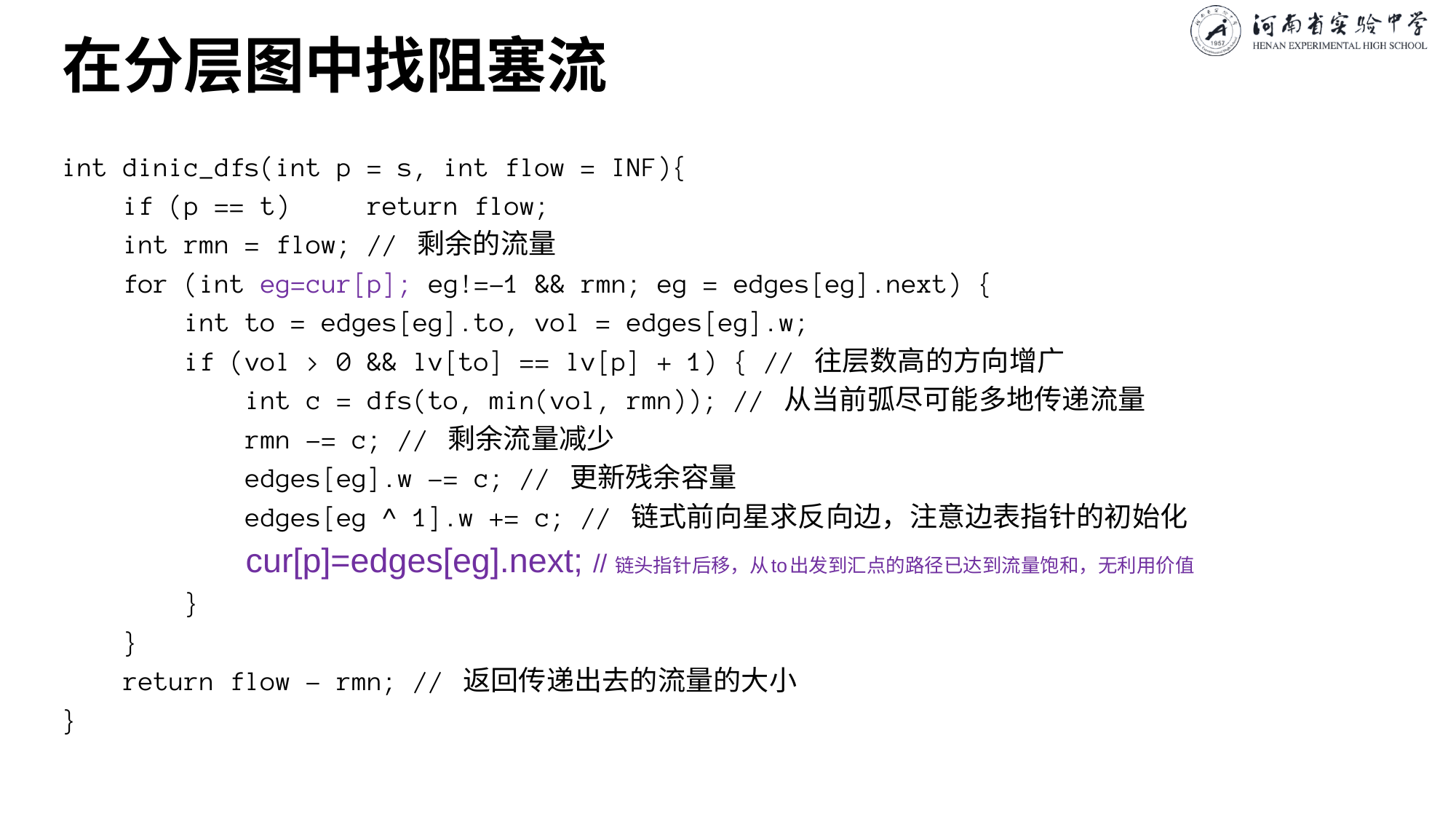

# 在分层图中找阻塞流
int dinic_dfs(int p = s, int flow = INF){
    if (p == t)     return flow;
    int rmn = flow; // 剩余的流量
    for (int eg=cur[p]; eg!=-1 && rmn; eg = edges[eg].next) {
        int to = edges[eg].to, vol = edges[eg].w;
        if (vol > 0 && lv[to] == lv[p] + 1) { // 往层数高的方向增广
            int c = dfs(to, min(vol, rmn)); // 从当前弧尽可能多地传递流量
            rmn -= c; // 剩余流量减少
            edges[eg].w -= c; // 更新残余容量
            edges[eg ^ 1].w += c; // 链式前向星求反向边，注意边表指针的初始化
            cur[p]=edges[eg].next; // 链头指针后移，从to出发到汇点的路径已达到流量饱和，无利用价值
        }
    }
    return flow - rmn; // 返回传递出去的流量的大小
}